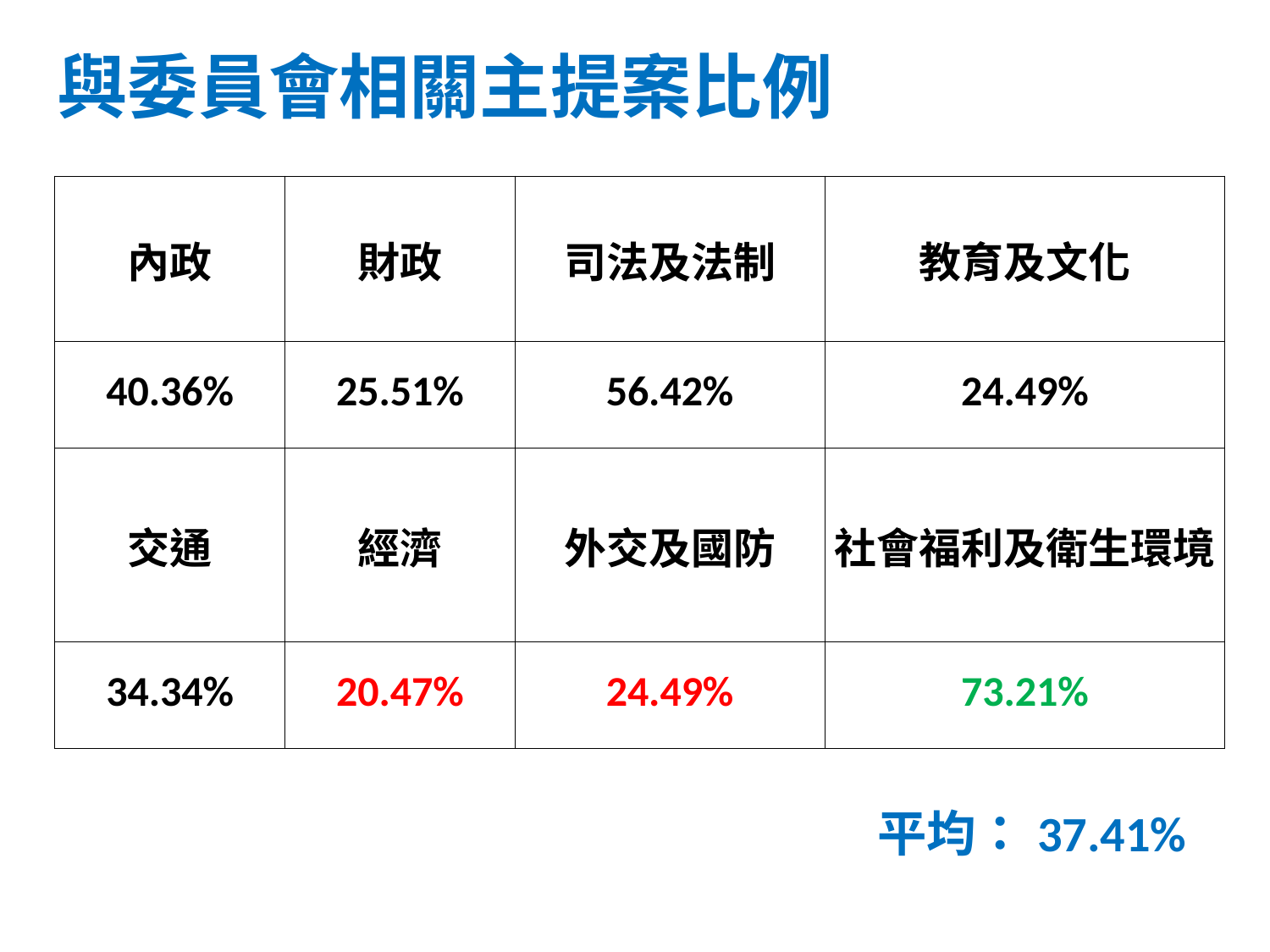

與委員會相關主提案比例

| 內政 | 財政 | 司法及法制 | 教育及文化 |
| --- | --- | --- | --- |
| 40.36% | 25.51% | 56.42% | 24.49% |
| 交通 | 經濟 | 外交及國防 | 社會福利及衛生環境 |
| 34.34% | 20.47% | 24.49% | 73.21% |
平均：37.41%